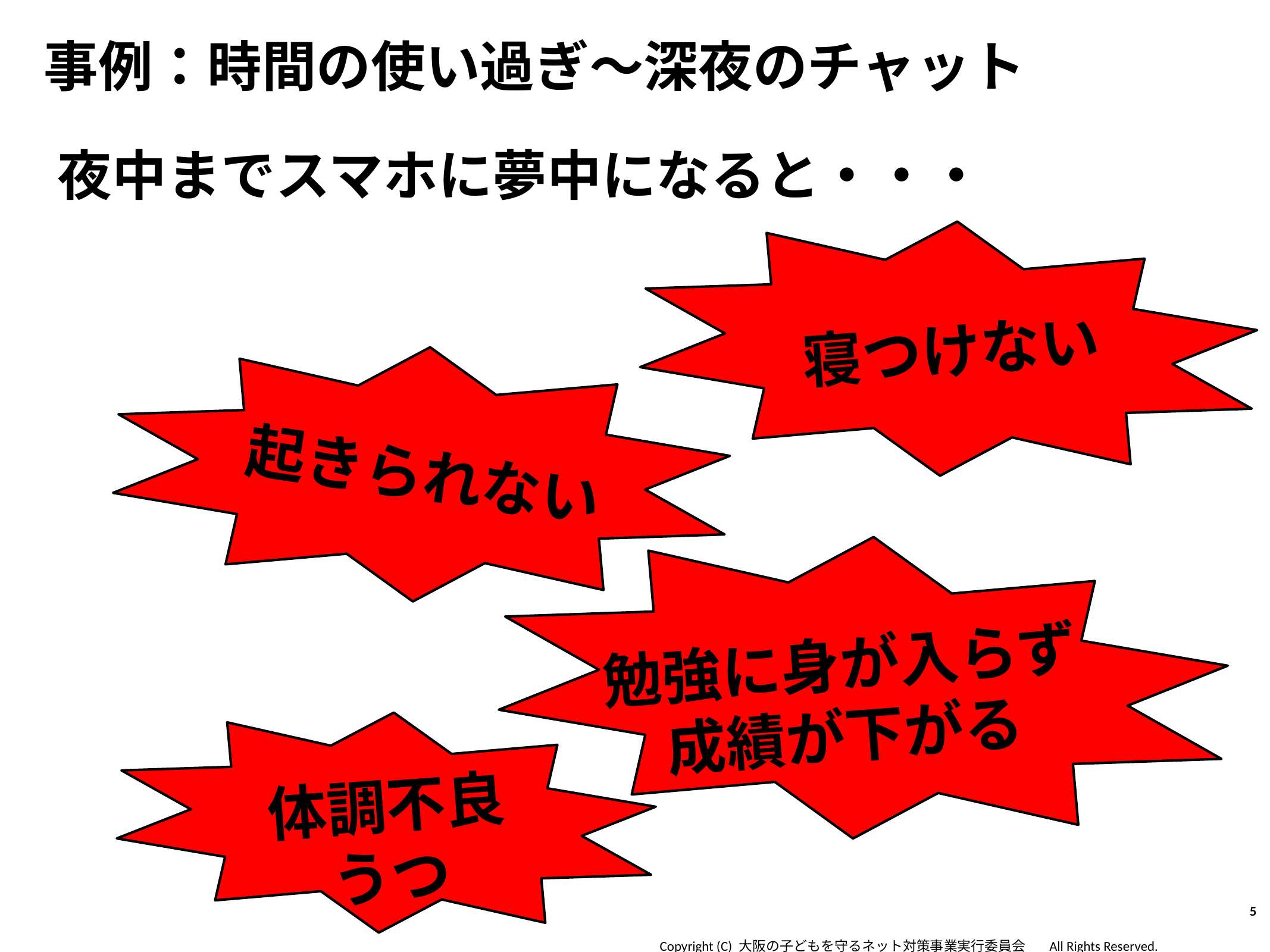

事例：時間の使い過ぎ～深夜のチャット
夜中までスマホに夢中になると・・・

寝つけない

起きられない

勉強に身が入らず
成績が下がる

体調不良
うつ
5